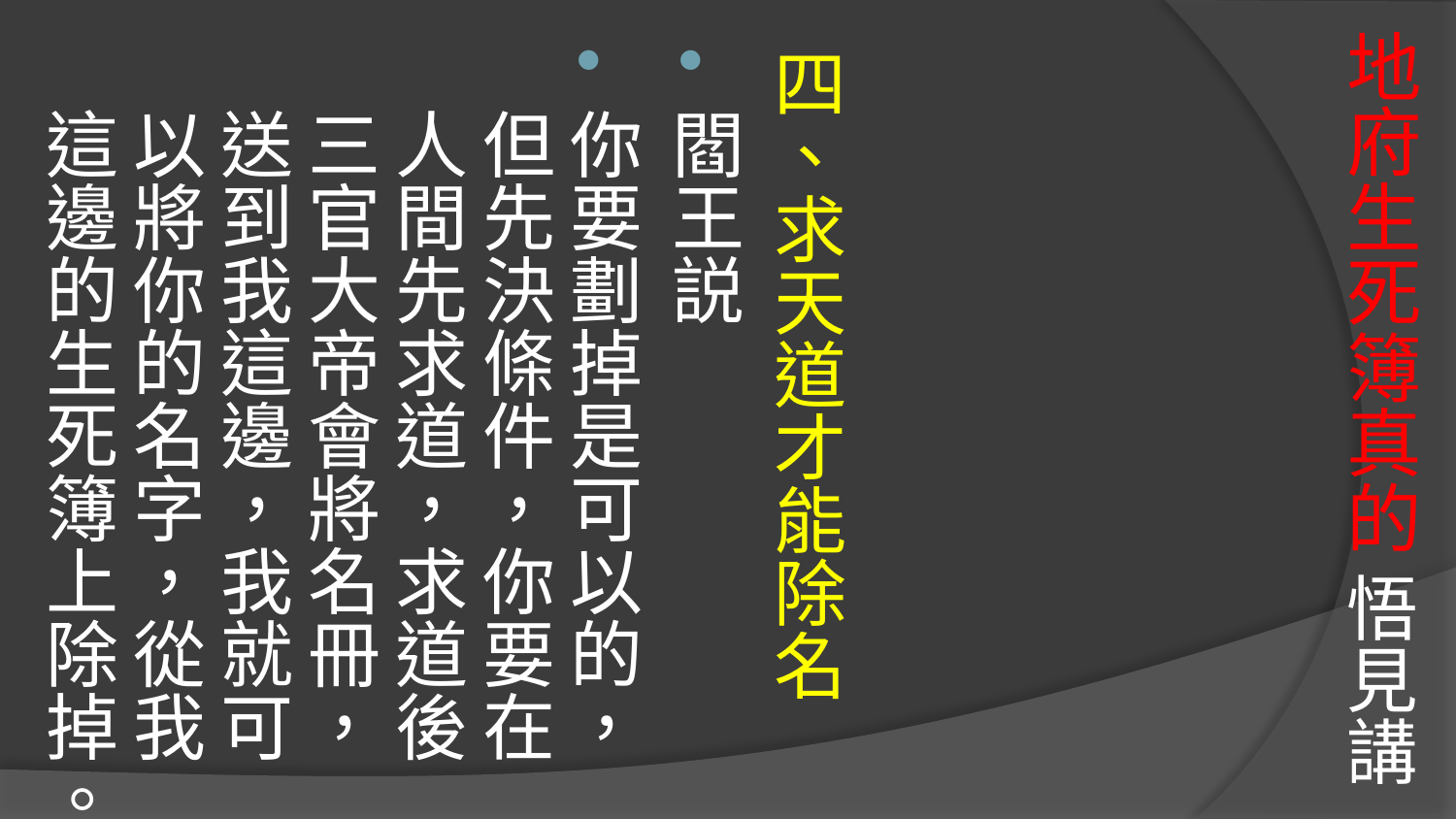

# 地府生死簿真的 悟見講
四、求天道才能除名
閻王説
你要劃掉是可以的，但先決條件，你要在人間先求道，求道後三官大帝會將名冊，送到我這邊，我就可以將你的名字，從我這邊的生死簿上除掉。